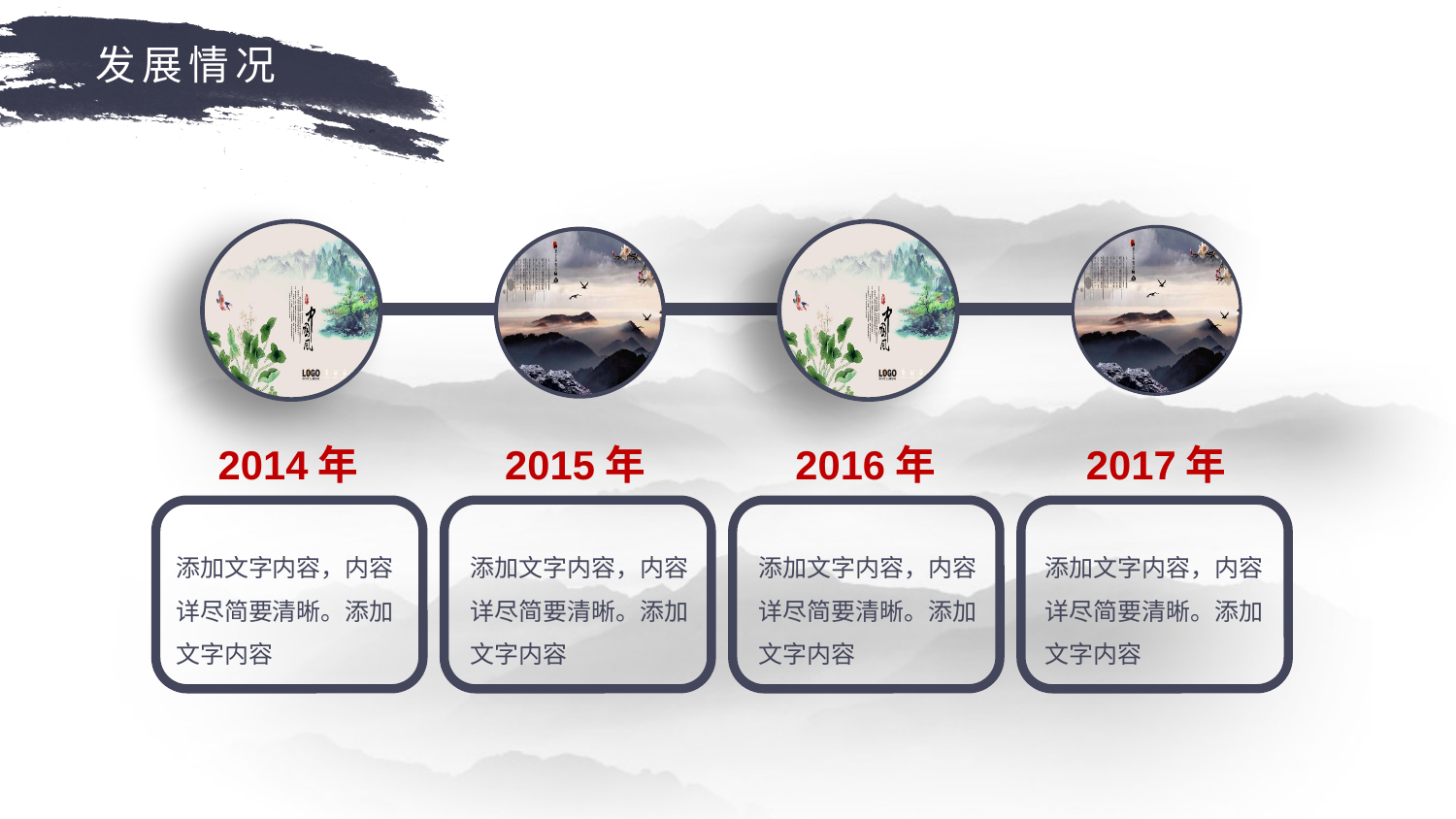

发展情况

2014年
2015年
2016年
2017年

添加文字内容，内容
详尽简要清晰。添加
文字内容
添加文字内容，内容
详尽简要清晰。添加
文字内容
添加文字内容，内容
详尽简要清晰。添加
文字内容
添加文字内容，内容
详尽简要清晰。添加
文字内容
延时符